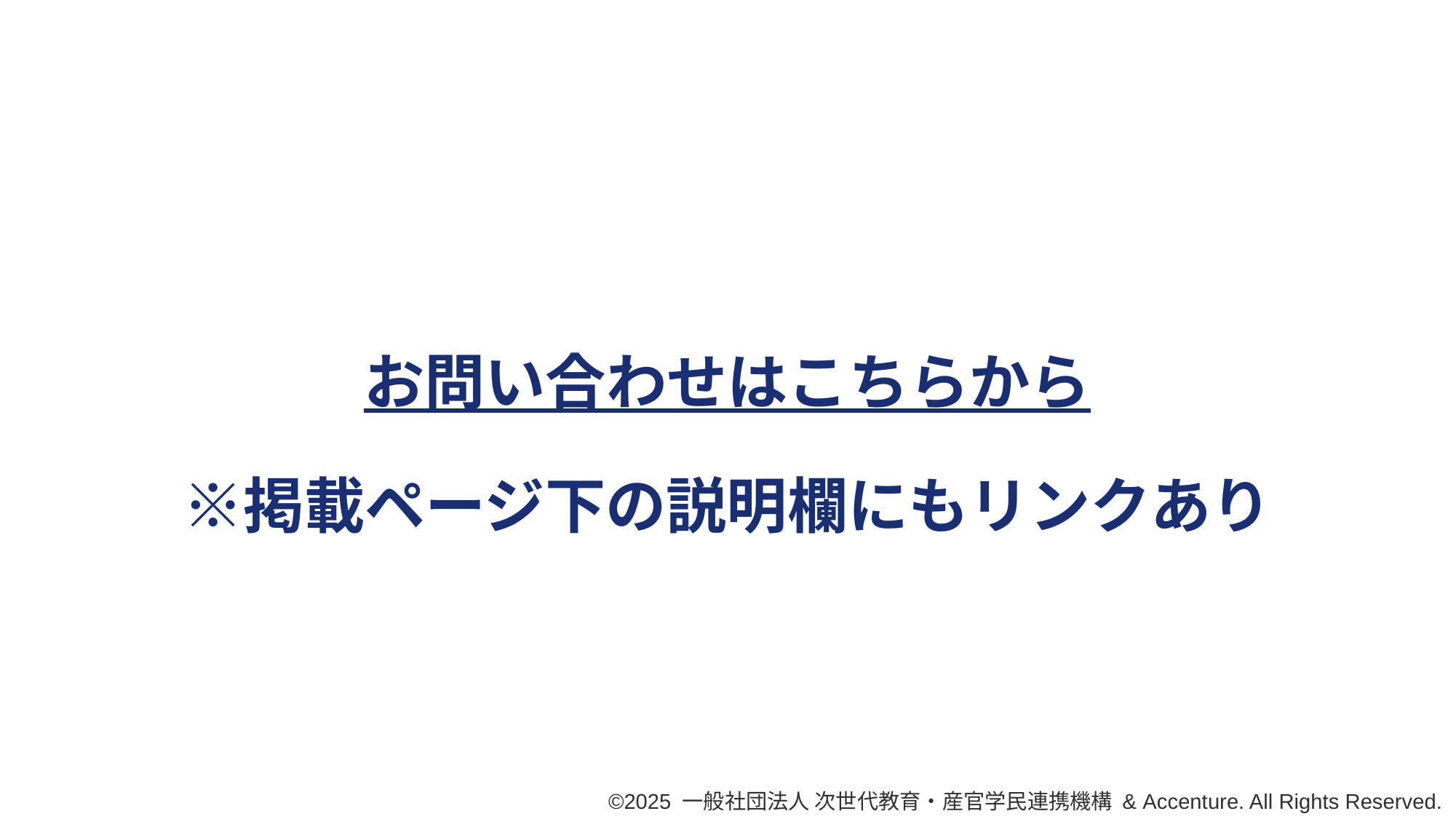

# お問い合わせはこちらから ※掲載ページ下の説明欄にもリンクあり
©2025 一般社団法人 次世代教育・産官学民連携機構 & Accenture. All Rights Reserved.